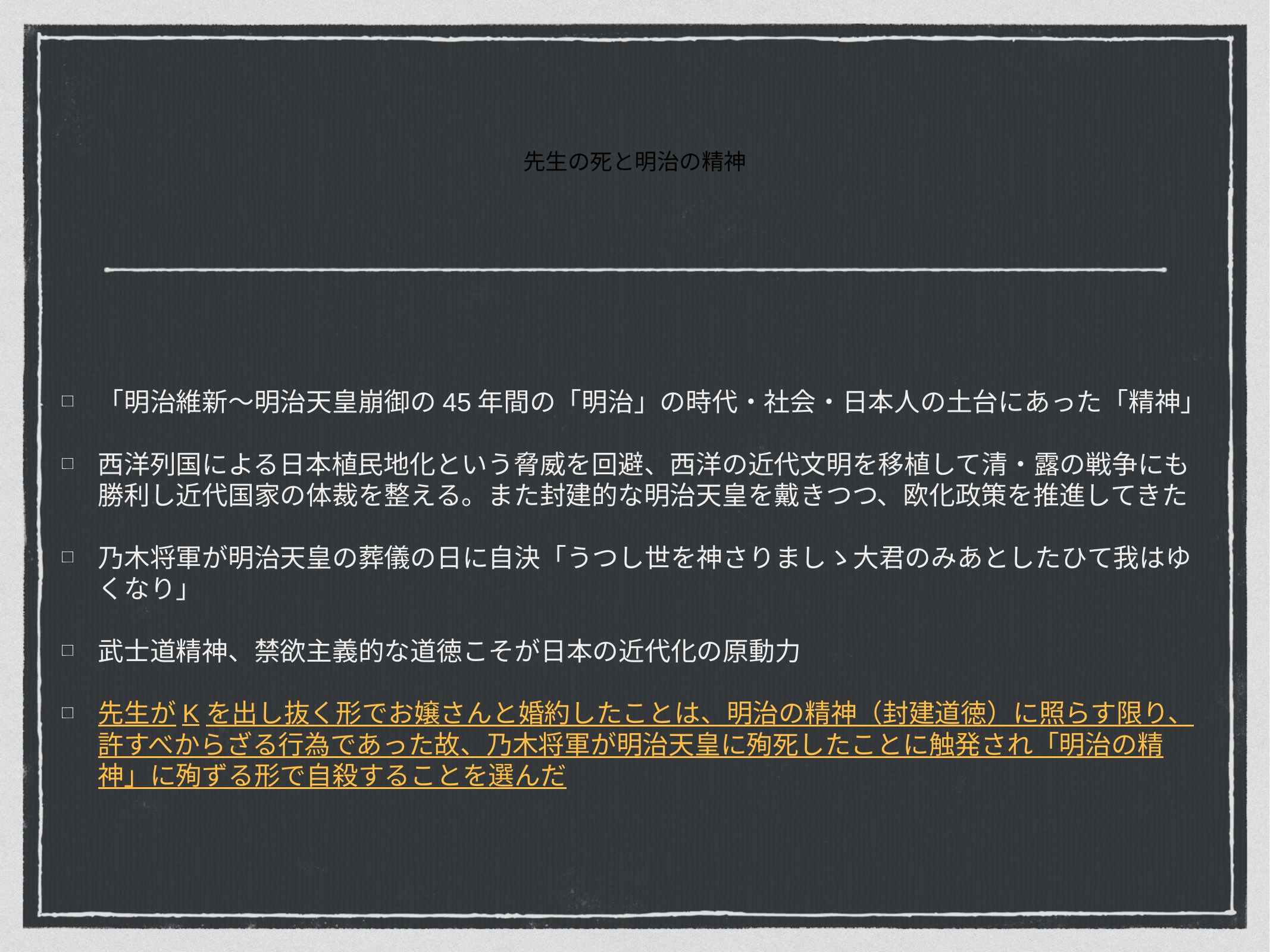

# 先生の死と明治の精神
「明治維新～明治天皇崩御の45年間の「明治」の時代・社会・日本人の土台にあった「精神」
西洋列国による日本植民地化という脅威を回避、西洋の近代文明を移植して清・露の戦争にも勝利し近代国家の体裁を整える。また封建的な明治天皇を戴きつつ、欧化政策を推進してきた
乃木将軍が明治天皇の葬儀の日に自決「うつし世を神さりましゝ大君のみあとしたひて我はゆくなり」
武士道精神、禁欲主義的な道徳こそが日本の近代化の原動力
先生がKを出し抜く形でお嬢さんと婚約したことは、明治の精神（封建道徳）に照らす限り、許すべからざる行為であった故、乃木将軍が明治天皇に殉死したことに触発され「明治の精神」に殉ずる形で自殺することを選んだ